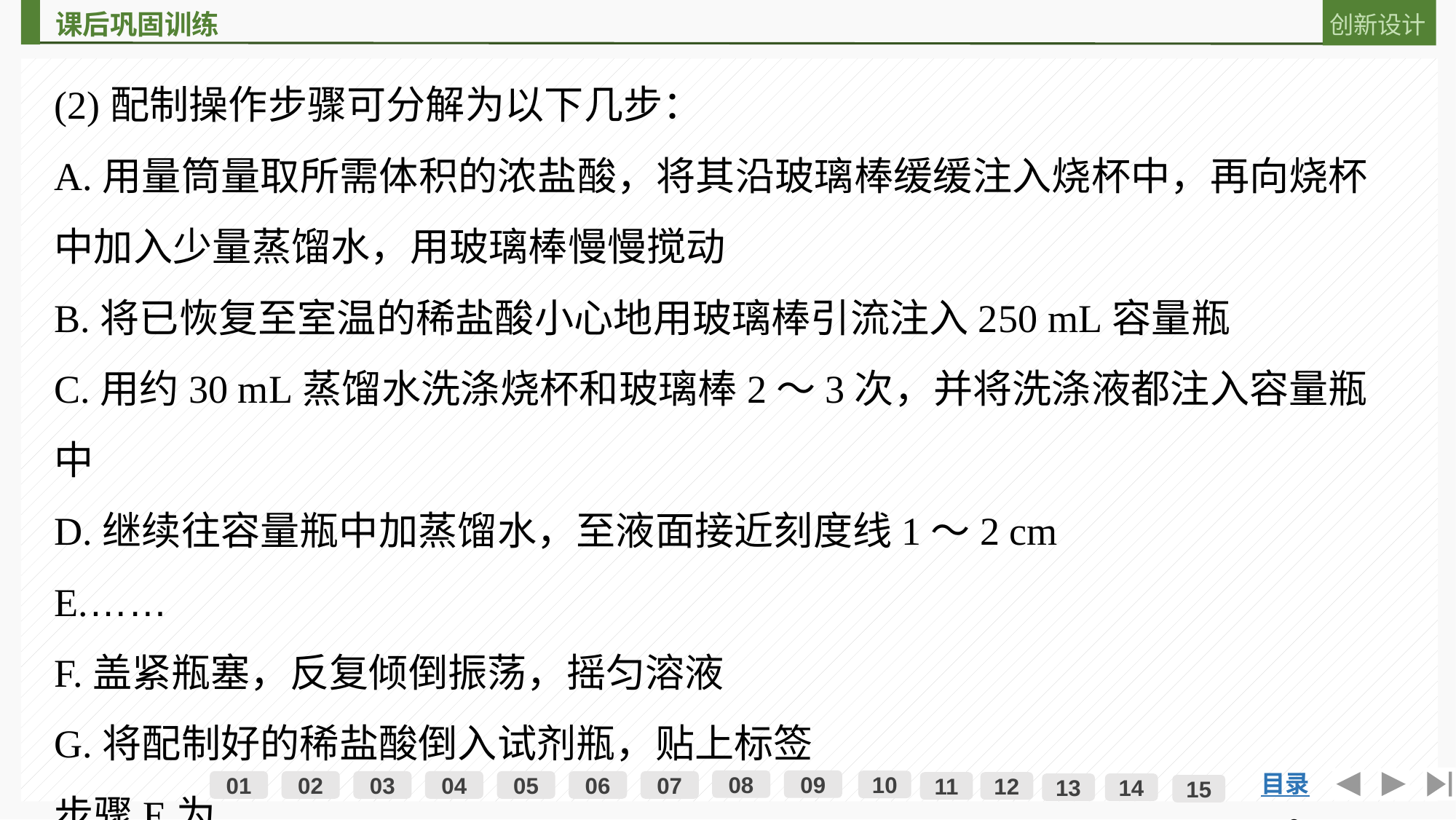

(2)配制操作步骤可分解为以下几步：
A.用量筒量取所需体积的浓盐酸，将其沿玻璃棒缓缓注入烧杯中，再向烧杯中加入少量蒸馏水，用玻璃棒慢慢搅动
B.将已恢复至室温的稀盐酸小心地用玻璃棒引流注入250 mL容量瓶
C.用约30 mL蒸馏水洗涤烧杯和玻璃棒2～3次，并将洗涤液都注入容量瓶中
D.继续往容量瓶中加蒸馏水，至液面接近刻度线1～2 cm
E.……
F.盖紧瓶塞，反复倾倒振荡，摇匀溶液
G.将配制好的稀盐酸倒入试剂瓶，贴上标签
步骤E为_____________________________________________________。